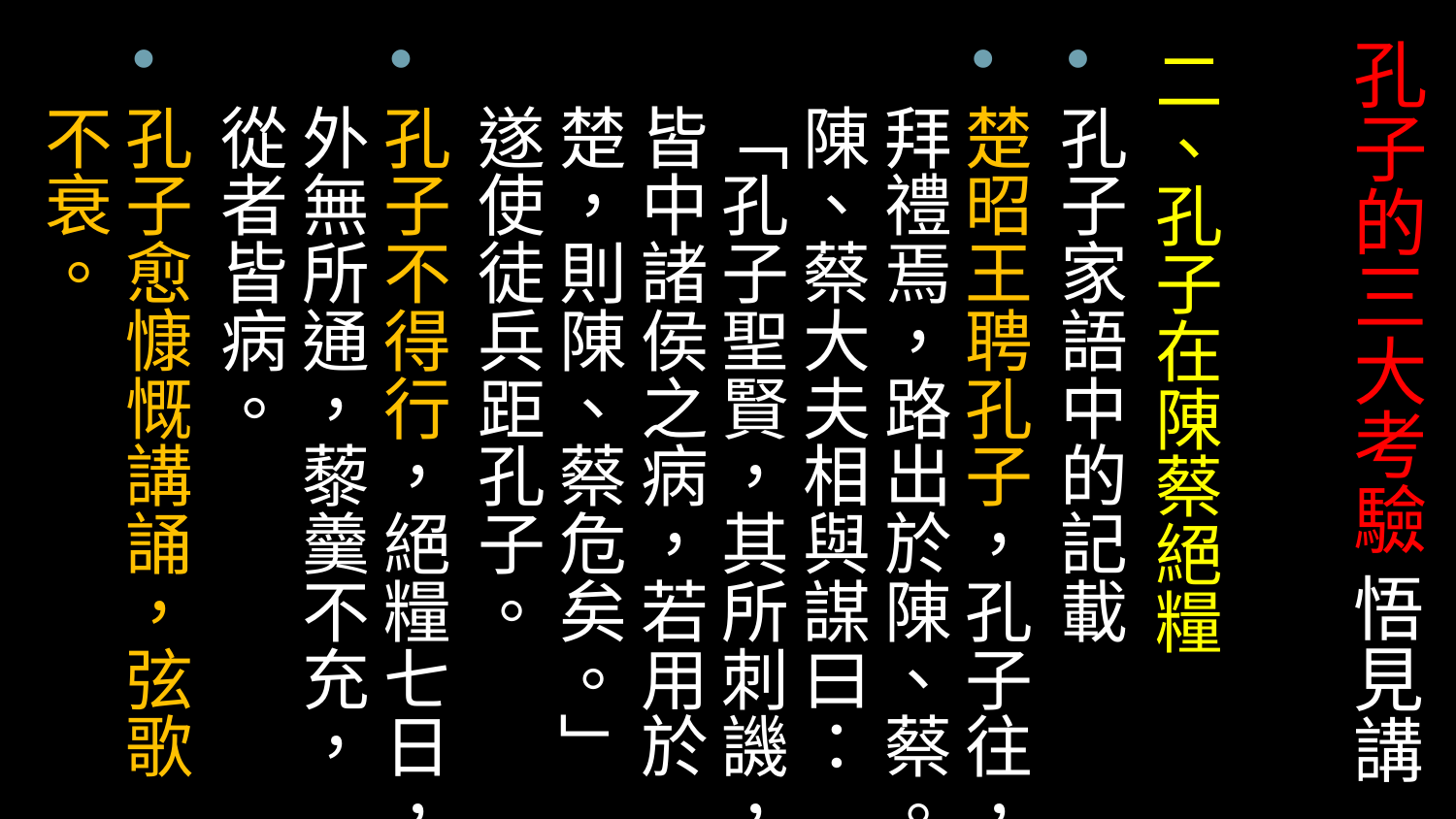

二、孔子在陳蔡絕糧
孔子家語中的記載
楚昭王聘孔子，孔子往，拜禮焉，路出於陳、蔡。陳、蔡大夫相與謀曰：「孔子聖賢，其所刺譏，皆中諸侯之病，若用於楚，則陳、蔡危矣。」遂使徒兵距孔子。
孔子不得行，絕糧七日，外無所通，藜羹不充，從者皆病。
孔子愈慷慨講誦，弦歌不衰。
# 孔子的三大考驗 悟見講